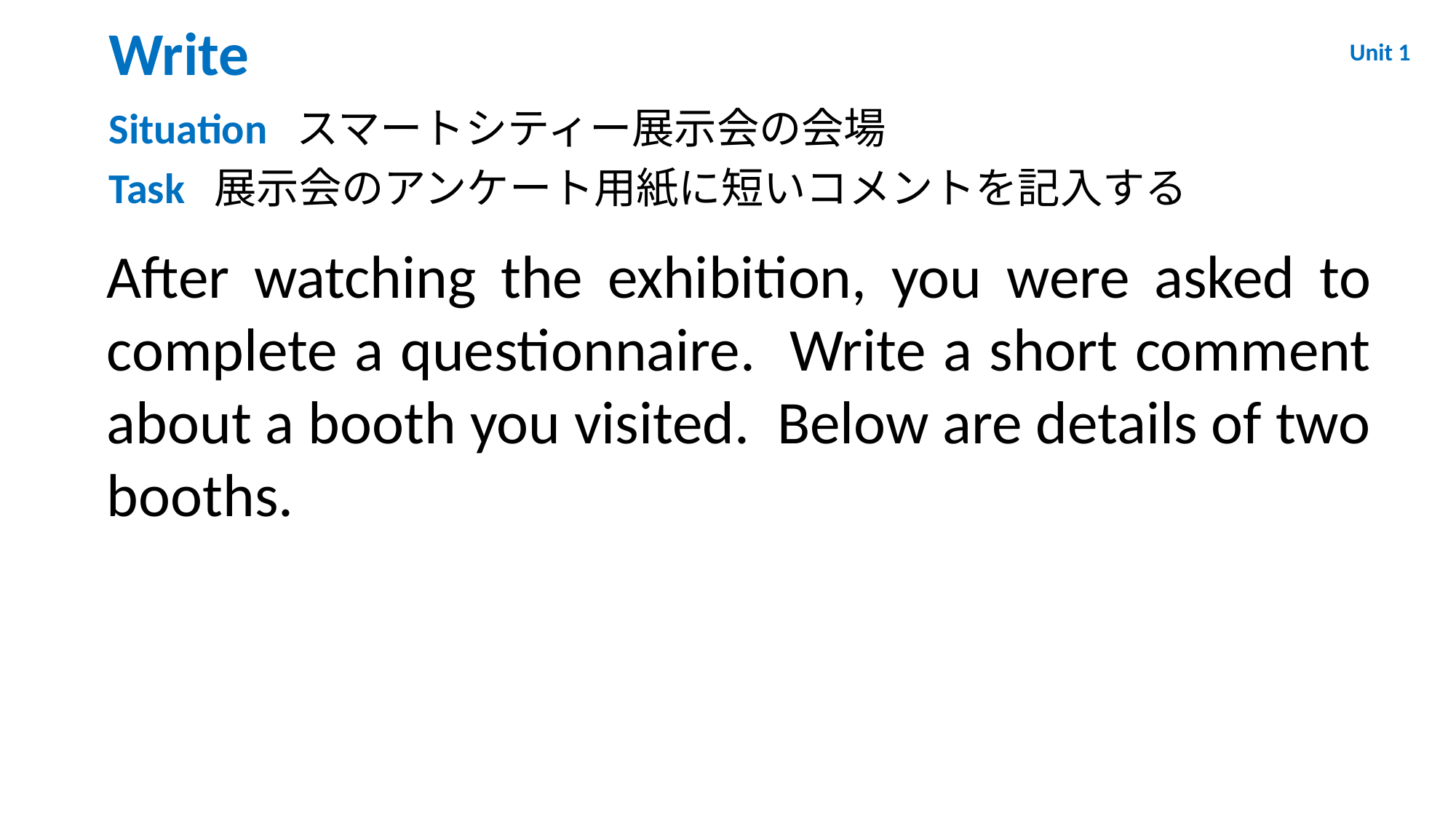

Write
Unit 1
Situation  スマートシティー展示会の会場
Task  展示会のアンケート用紙に短いコメントを記入する
After watching the exhibition, you were asked to complete a questionnaire.  Write a short comment about a booth you visited.  Below are details of two booths.